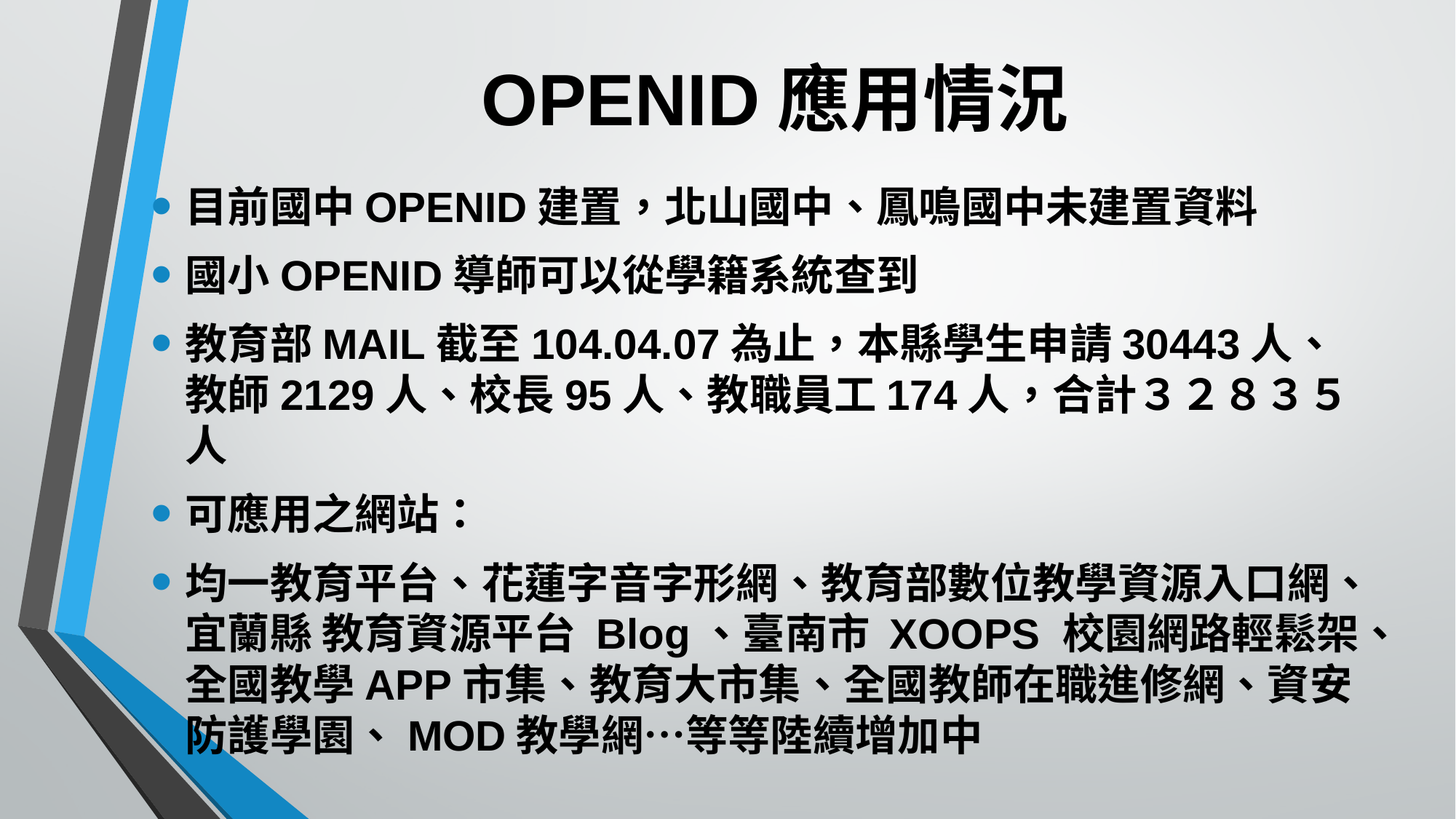

# OPENID應用情況
目前國中OPENID建置，北山國中、鳳鳴國中未建置資料
國小OPENID導師可以從學籍系統查到
教育部MAIL截至104.04.07為止，本縣學生申請30443人、教師2129人、校長95人、教職員工174人，合計３２８３５人
可應用之網站：
均一教育平台、花蓮字音字形網、教育部數位教學資源入口網、宜蘭縣 教育資源平台 Blog、臺南市 XOOPS 校園網路輕鬆架、全國教學APP市集、教育大市集、全國教師在職進修網、資安防護學園、MOD教學網…等等陸續增加中